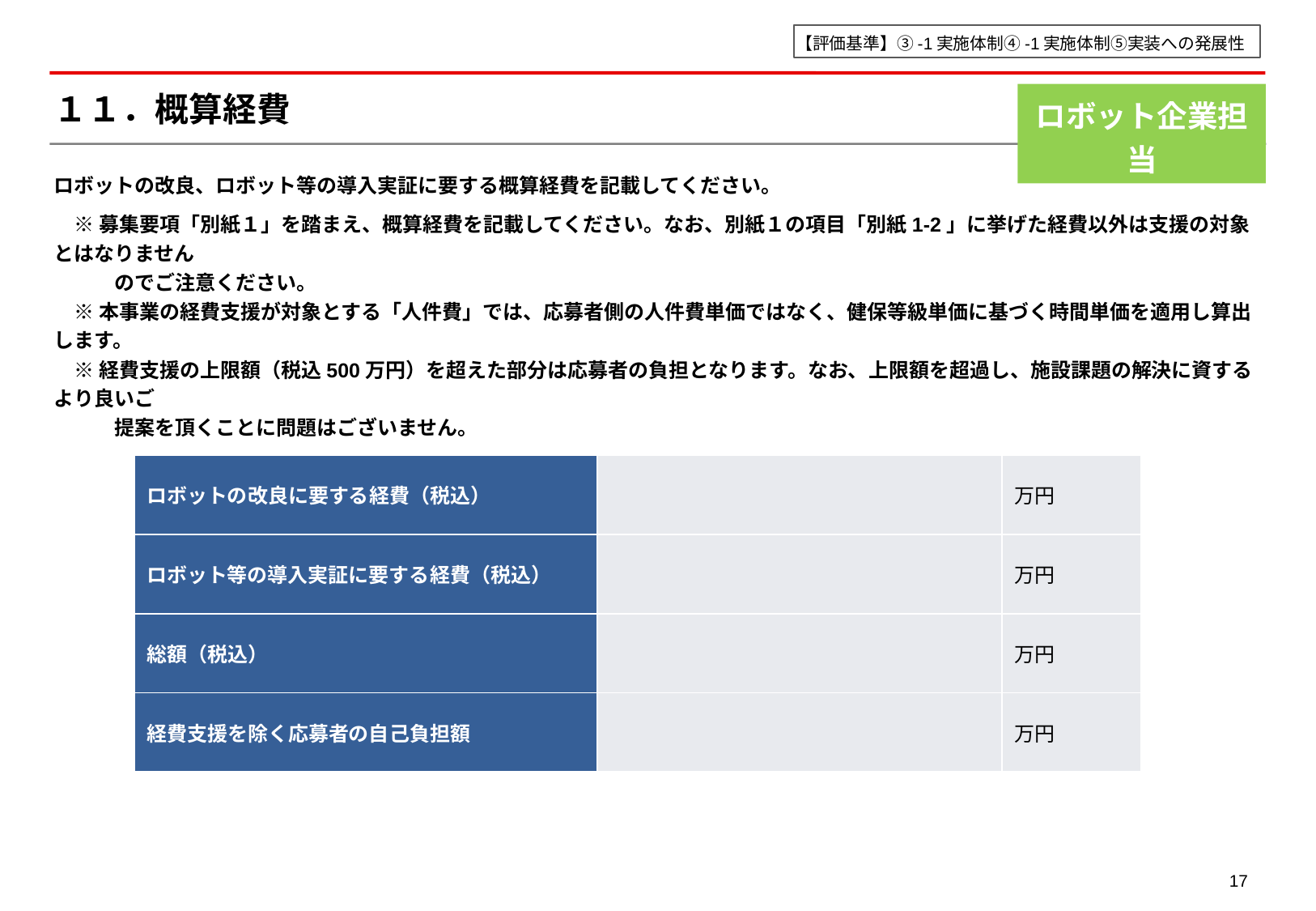

【評価基準】③-1実施体制④-1実施体制⑤実装への発展性
ロボット企業担当
# １１．概算経費
ロボットの改良、ロボット等の導入実証に要する概算経費を記載してください。
　※ 募集要項「別紙１」を踏まえ、概算経費を記載してください。なお、別紙１の項目「別紙1-2」に挙げた経費以外は支援の対象とはなりません
　　　のでご注意ください。
　※ 本事業の経費支援が対象とする「人件費」では、応募者側の人件費単価ではなく、健保等級単価に基づく時間単価を適用し算出します。
　※ 経費支援の上限額（税込500万円）を超えた部分は応募者の負担となります。なお、上限額を超過し、施設課題の解決に資するより良いご
　　　提案を頂くことに問題はございません。
| ロボットの改良に要する経費（税込） |  | 万円 |
| --- | --- | --- |
| ロボット等の導入実証に要する経費（税込） |  | 万円 |
| 総額（税込） |  | 万円 |
| 経費支援を除く応募者の自己負担額 |  | 万円 |